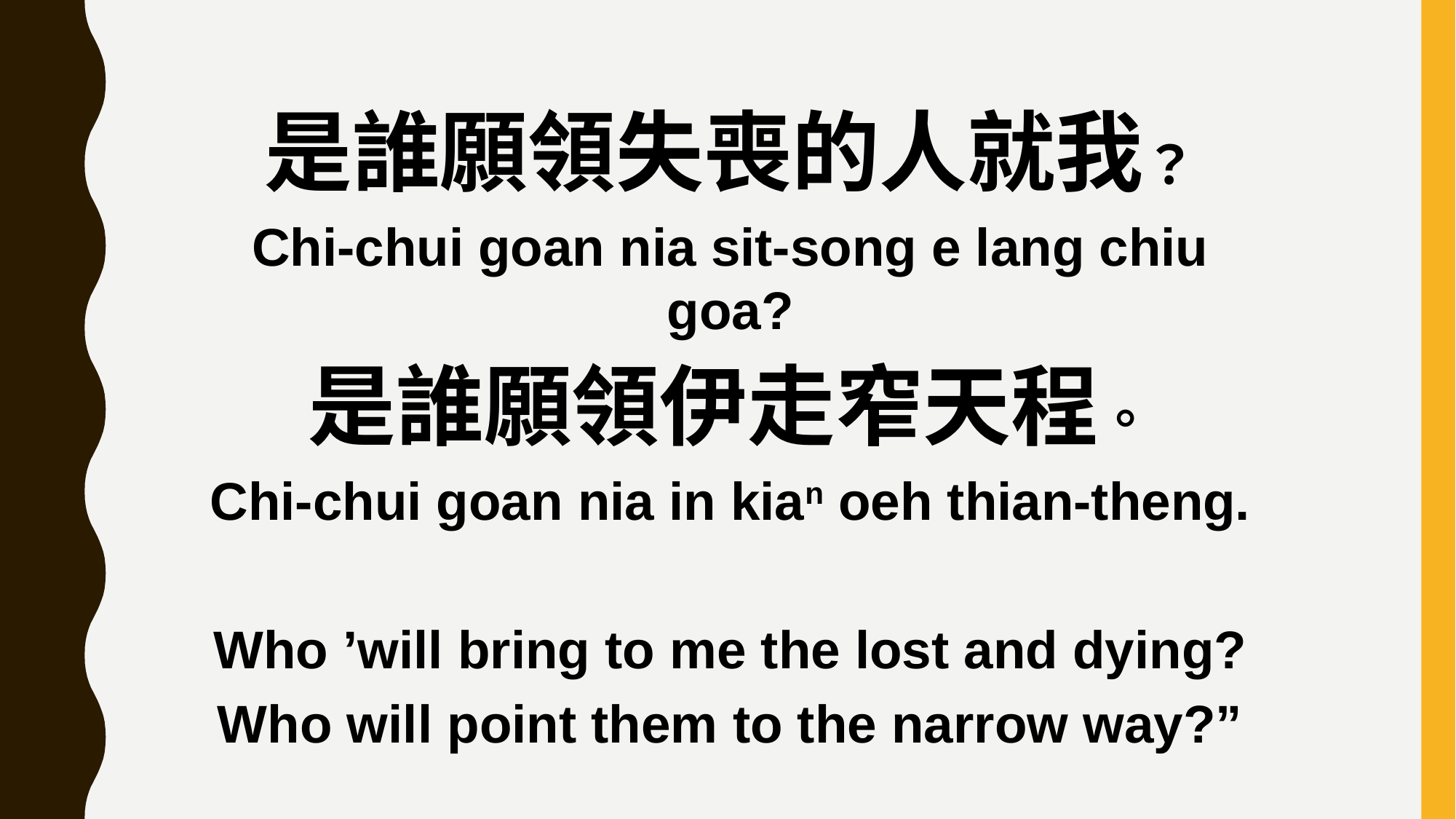

是誰願領失喪的人就我？
Chi-chui goan nia sit-song e lang chiu goa?
是誰願領伊走窄天程。
Chi-chui goan nia in kian oeh thian-theng.

Who ’will bring to me the lost and dying?
Who will point them to the narrow way?”